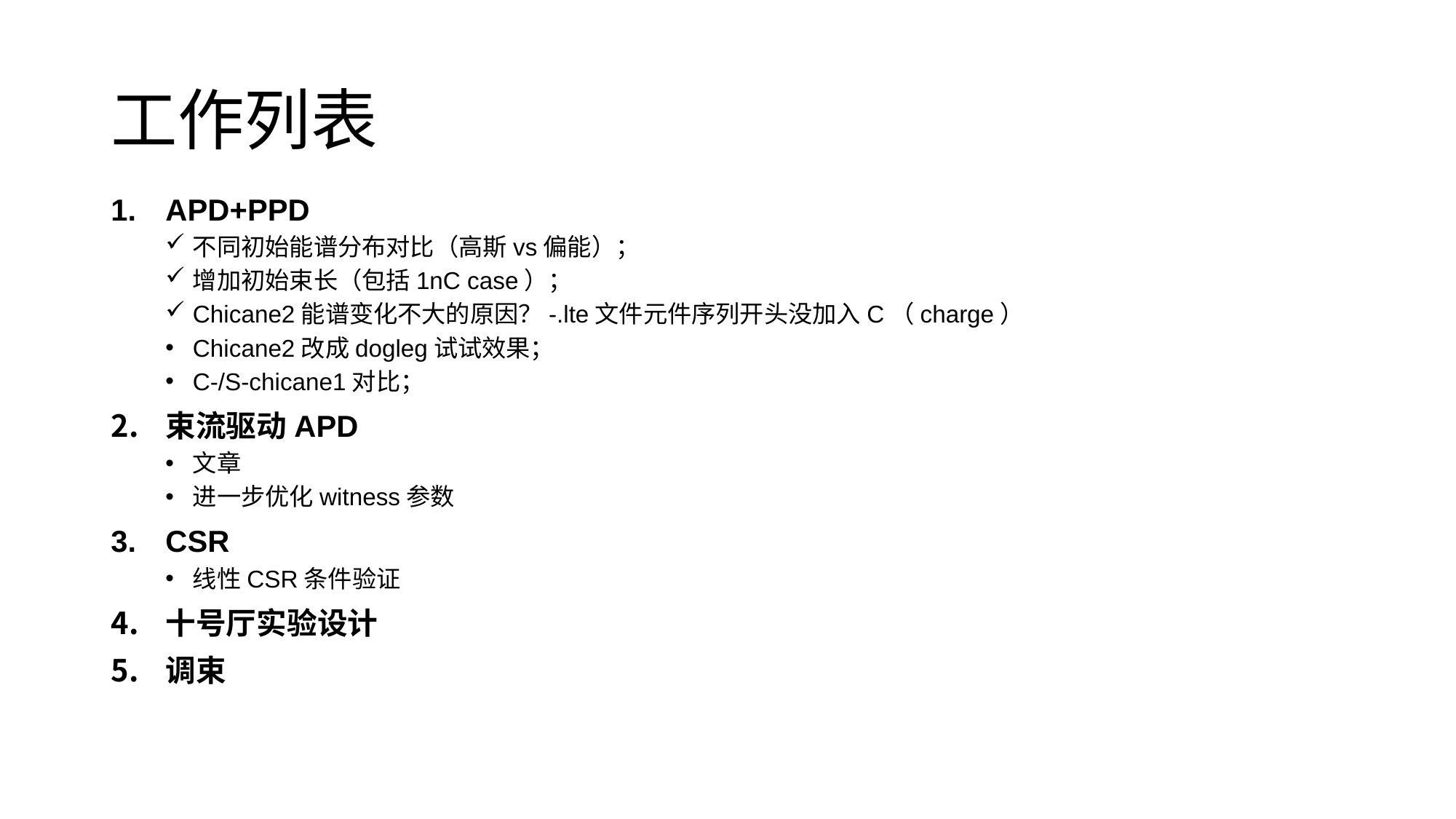

# 工作列表
APD+PPD
不同初始能谱分布对比（高斯vs偏能）；
增加初始束长（包括1nC case）；
Chicane2能谱变化不大的原因？-.lte文件元件序列开头没加入C（charge）
Chicane2改成dogleg试试效果；
C-/S-chicane1对比；
束流驱动APD
文章
进一步优化witness参数
CSR
线性CSR条件验证
十号厅实验设计
调束